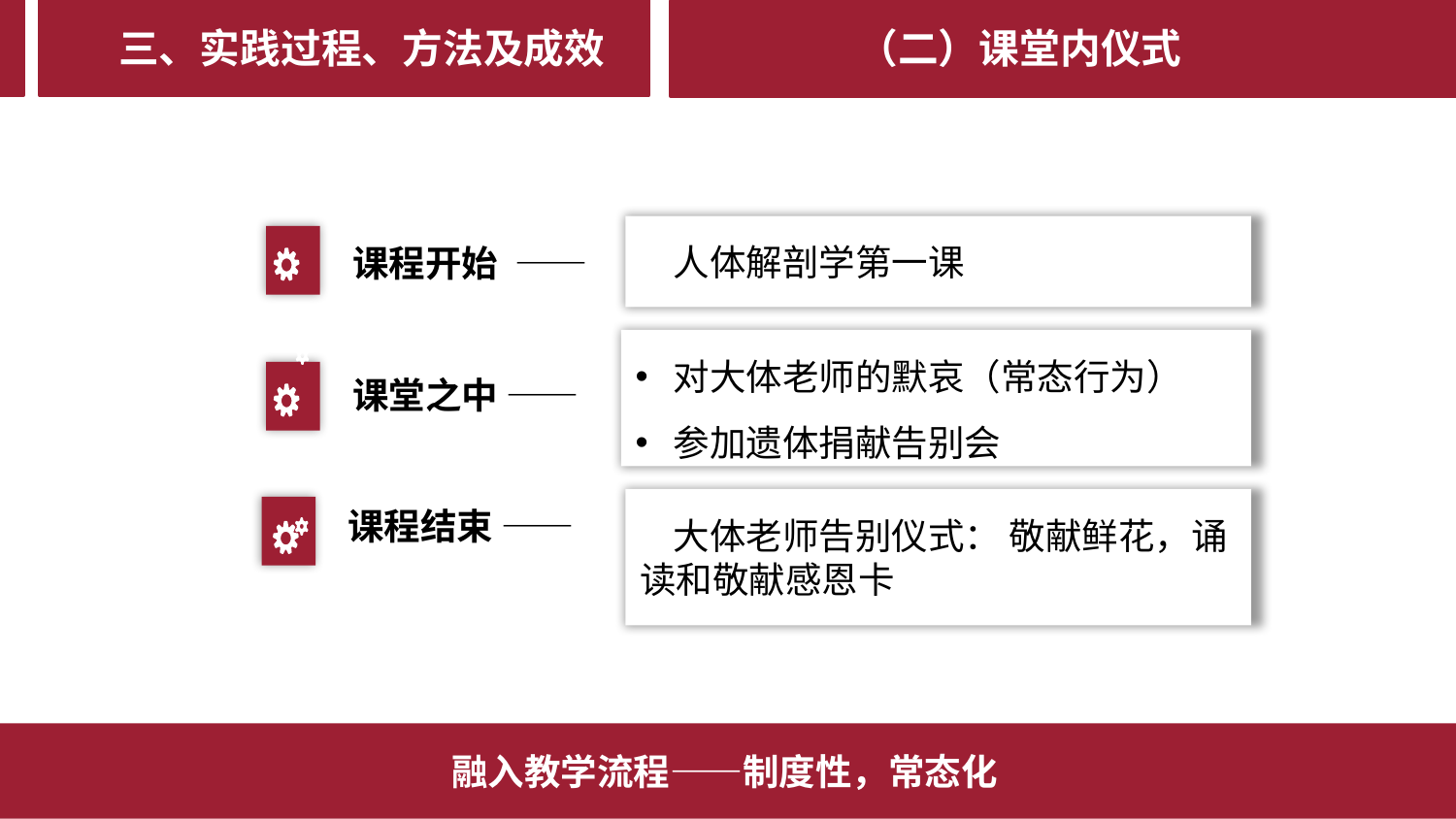

三、实践过程、方法及成效

（二）课堂内仪式
   人体解剖学第一课

课程开始  ——

课堂之中 ——

  对大体老师的默哀（常态行为）
  参加遗体捐献告别会
   大体老师告别仪式： 敬献鲜花，诵读和敬献感恩卡

课程结束 ——

融入教学流程——制度性，常态化